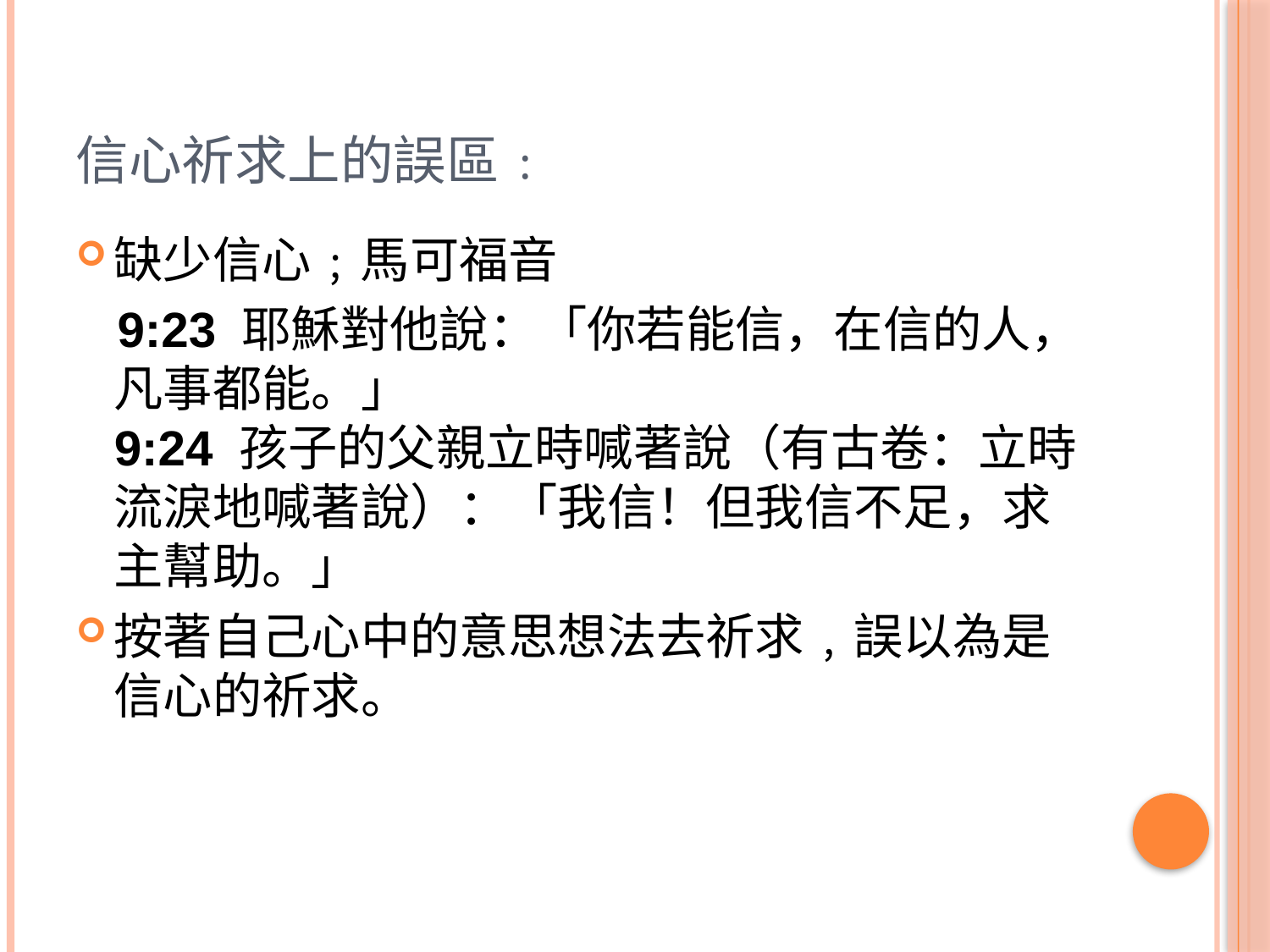

# 信心祈求上的誤區﹕
缺少信心﹔馬可福音
   9:23 耶穌對他說：「你若能信，在信的人，凡事都能。」
9:24 孩子的父親立時喊著說（有古卷：立時流淚地喊著說）：「我信！但我信不足，求主幫助。」
按著自己心中的意思想法去祈求﹐誤以為是信心的祈求。